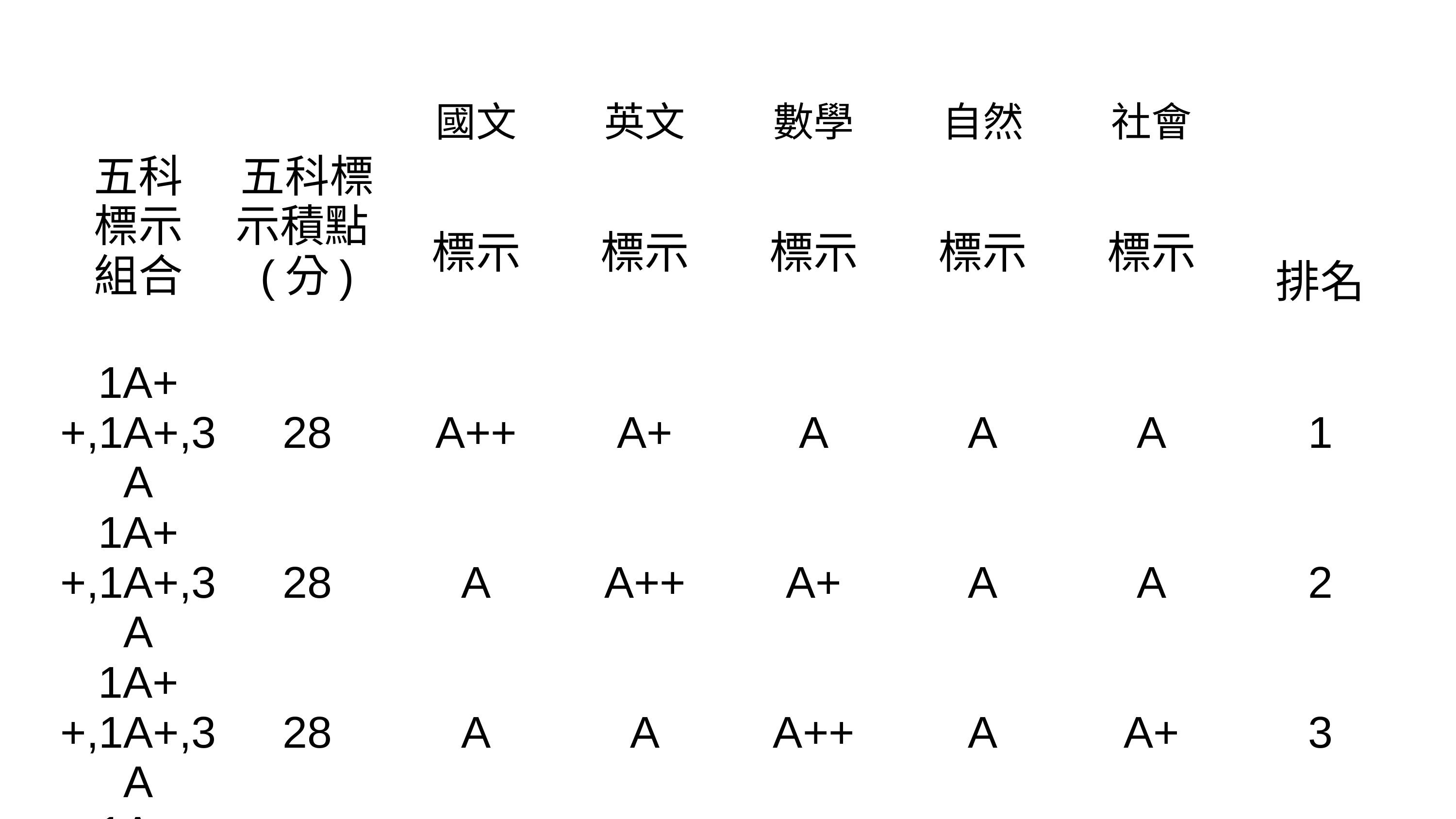

| 五科 標示 組合 | 五科標示積點(分) | 國文 | 英文 | 數學 | 自然 | 社會 |  |
| --- | --- | --- | --- | --- | --- | --- | --- |
|  |  | 標示 | 標示 | 標示 | 標示 | 標示 |  |
|  |  |  |  |  |  |  | 排名 |
| 1A++,1A+,3A | 28 | A++ | A+ | A | A | A | 1 |
| 1A++,1A+,3A | 28 | A | A++ | A+ | A | A | 2 |
| 1A++,1A+,3A | 28 | A | A | A++ | A | A+ | 3 |
| 1A++,1A+,3A | 28 | A | A | A+ | A++ | A | 4 |